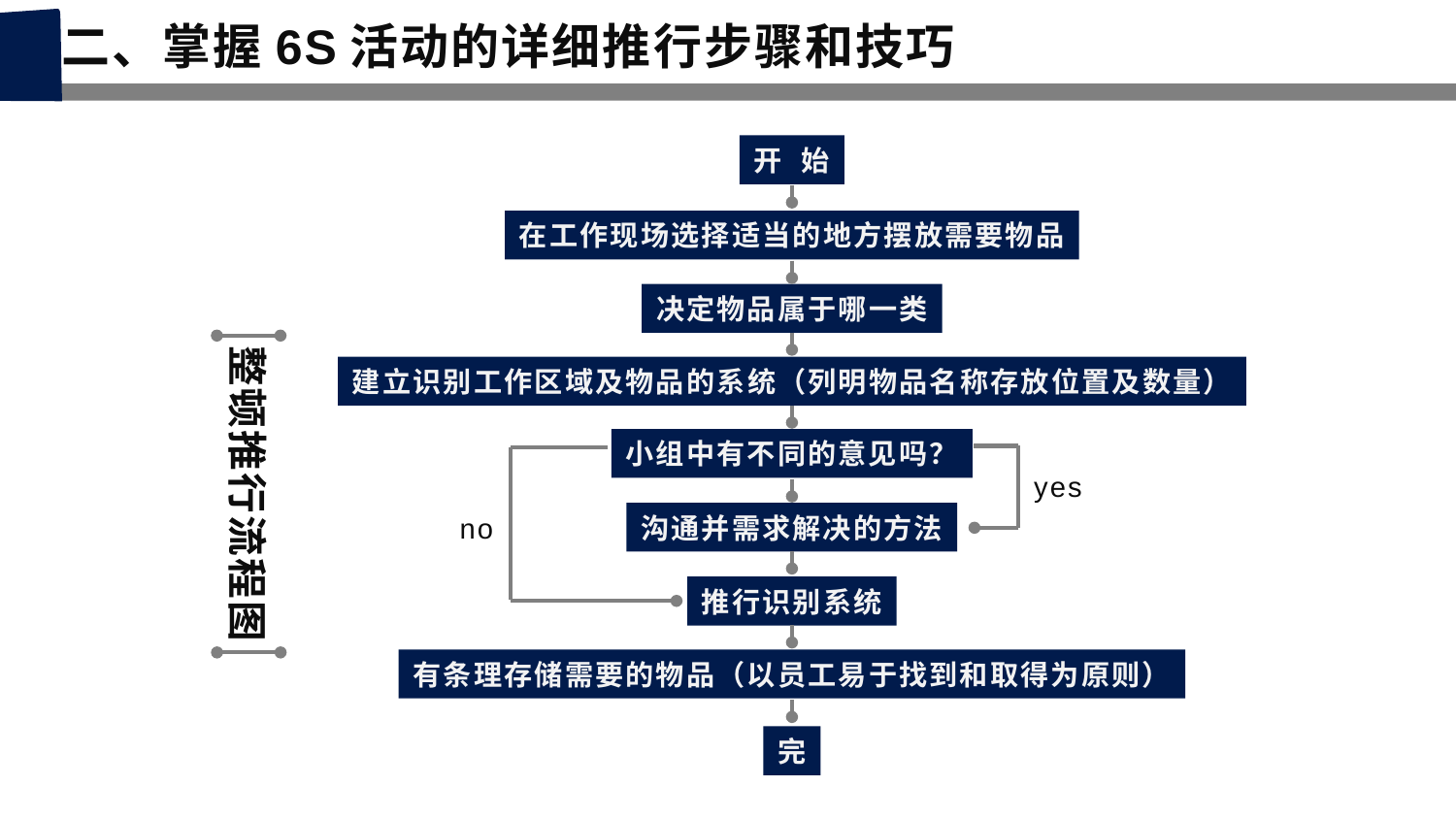

二、掌握6S活动的详细推行步骤和技巧
开  始
在工作现场选择适当的地方摆放需要物品
决定物品属于哪一类
建立识别工作区域及物品的系统（列明物品名称存放位置及数量）
小组中有不同的意见吗？
沟通并需求解决的方法
推行识别系统
有条理存储需要的物品（以员工易于找到和取得为原则）
完
yes
no
整顿推行流程图